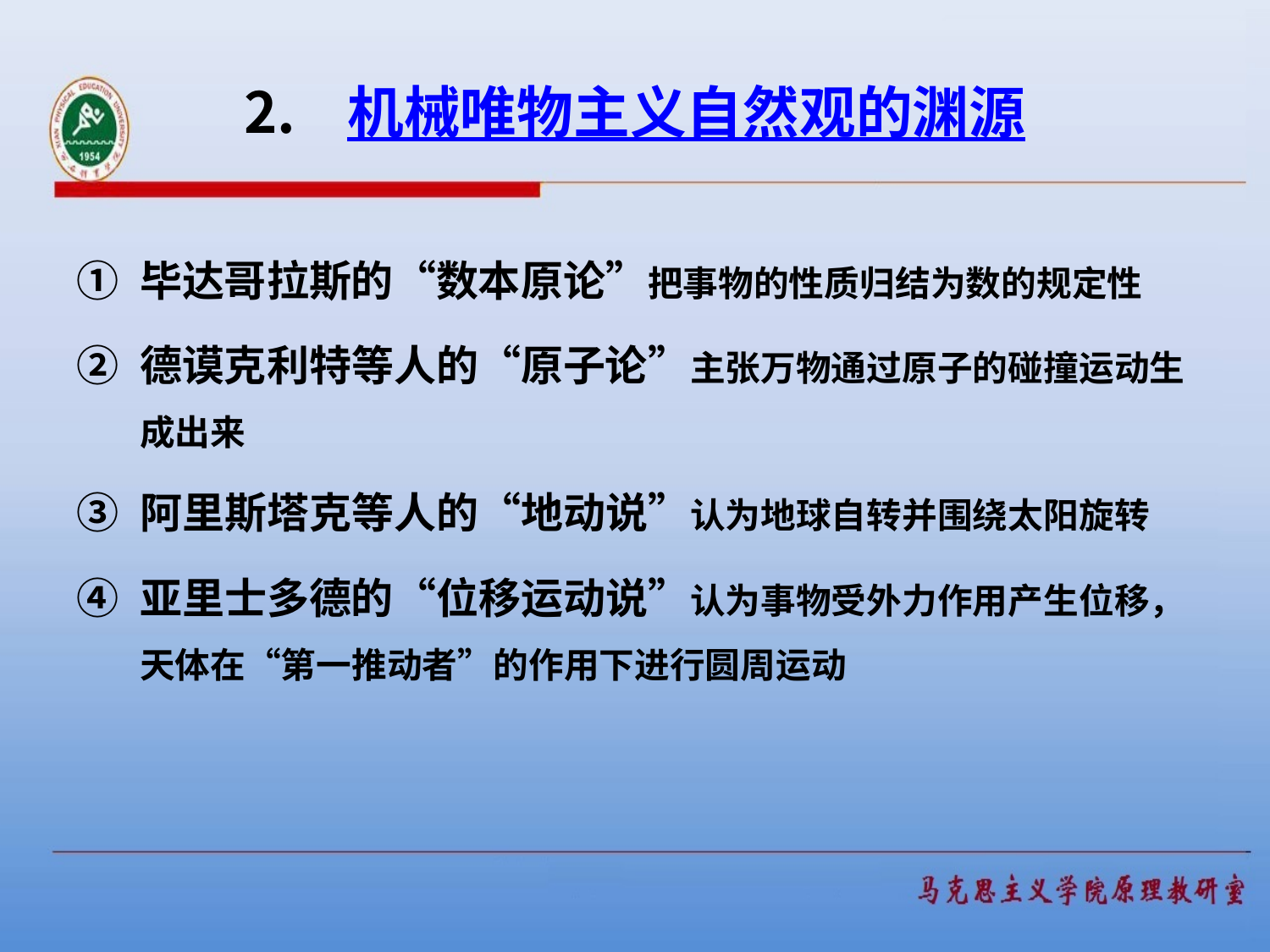

# 机械唯物主义自然观的渊源
毕达哥拉斯的“数本原论”把事物的性质归结为数的规定性
德谟克利特等人的“原子论”主张万物通过原子的碰撞运动生成出来
阿里斯塔克等人的“地动说”认为地球自转并围绕太阳旋转
亚里士多德的“位移运动说”认为事物受外力作用产生位移，天体在“第一推动者”的作用下进行圆周运动